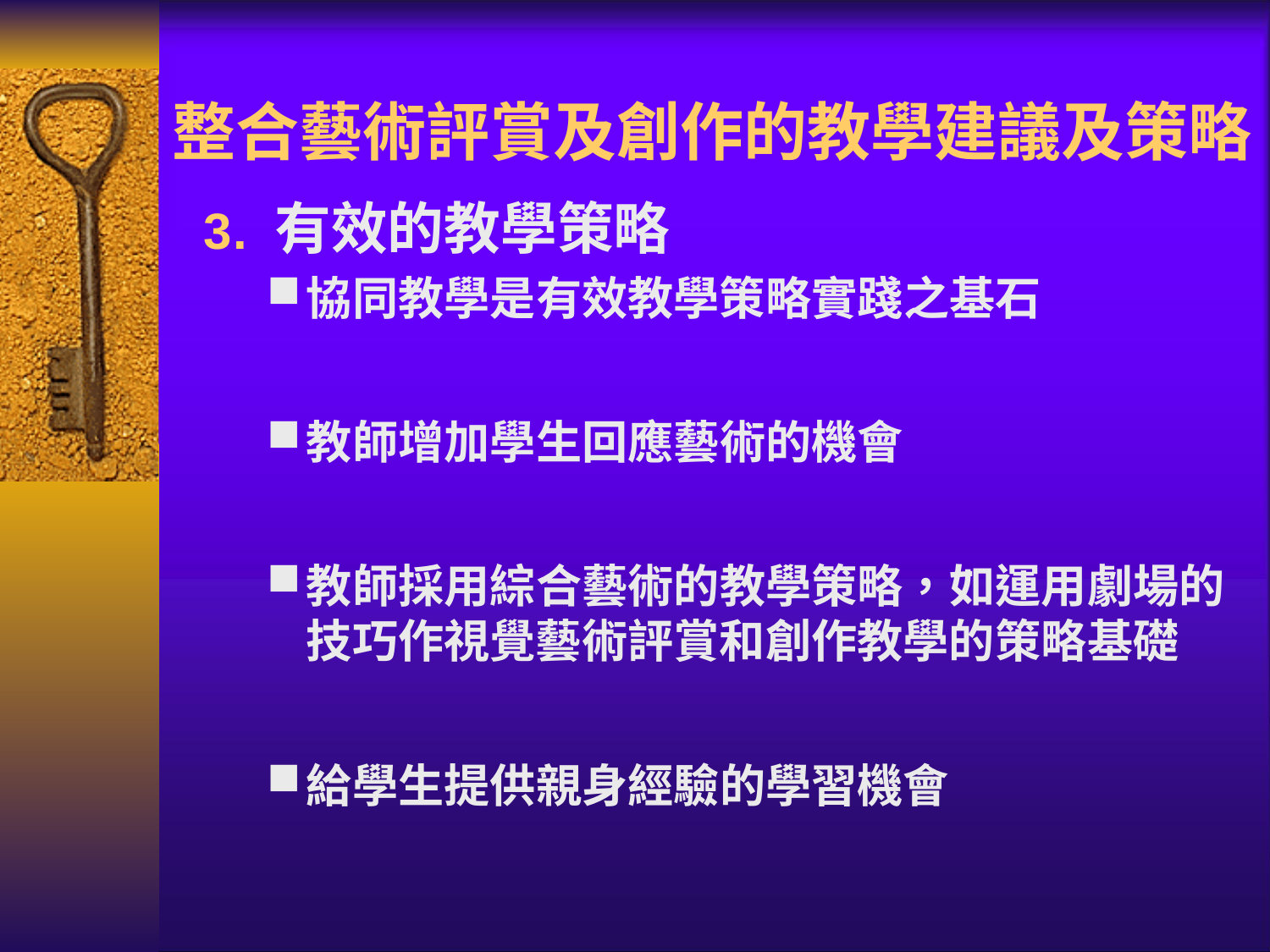

整合藝術評賞及創作的教學建議及策略
有效的教學策略
協同教學是有效教學策略實踐之基石

教師增加學生回應藝術的機會

教師採用綜合藝術的教學策略，如運用劇場的技巧作視覺藝術評賞和創作教學的策略基礎

給學生提供親身經驗的學習機會